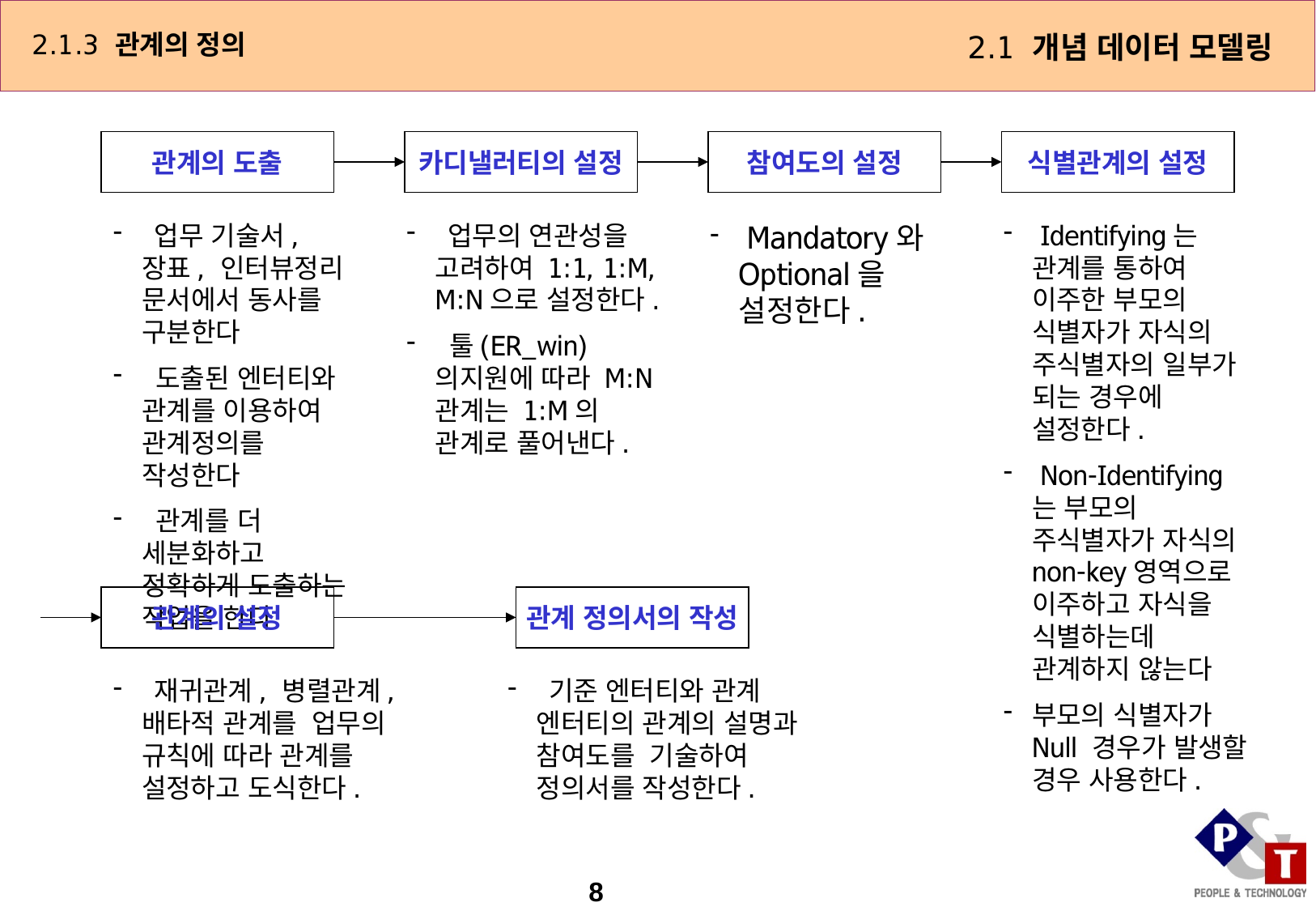

2.1.3 관계의 정의
2.1 개념 데이터 모델링
관계의 도출
카디낼러티의 설정
참여도의 설정
식별관계의 설정
 업무 기술서, 장표, 인터뷰정리 문서에서 동사를 구분한다
 도출된 엔터티와 관계를 이용하여 관계정의를 작성한다
 관계를 더 세분화하고 정확하게 도출하는 작업을 한다
 업무의 연관성을 고려하여 1:1, 1:M, M:N으로 설정한다.
 툴(ER_win)의지원에 따라 M:N관계는 1:M의 관계로 풀어낸다.
 Mandatory와  Optional을 설정한다.
 Identifying는 관계를 통하여 이주한 부모의 식별자가 자식의 주식별자의 일부가 되는 경우에 설정한다.
 Non-Identifying 는 부모의 주식별자가 자식의 non-key영역으로 이주하고 자식을 식별하는데 관계하지 않는다
부모의 식별자가 Null 경우가 발생할 경우 사용한다.
관계의 설정
관계 정의서의 작성
 재귀관계, 병렬관계, 배타적 관계를  업무의 규칙에 따라 관계를 설정하고 도식한다.
 기준 엔터티와 관계 엔터티의 관계의 설명과 참여도를  기술하여 정의서를 작성한다.